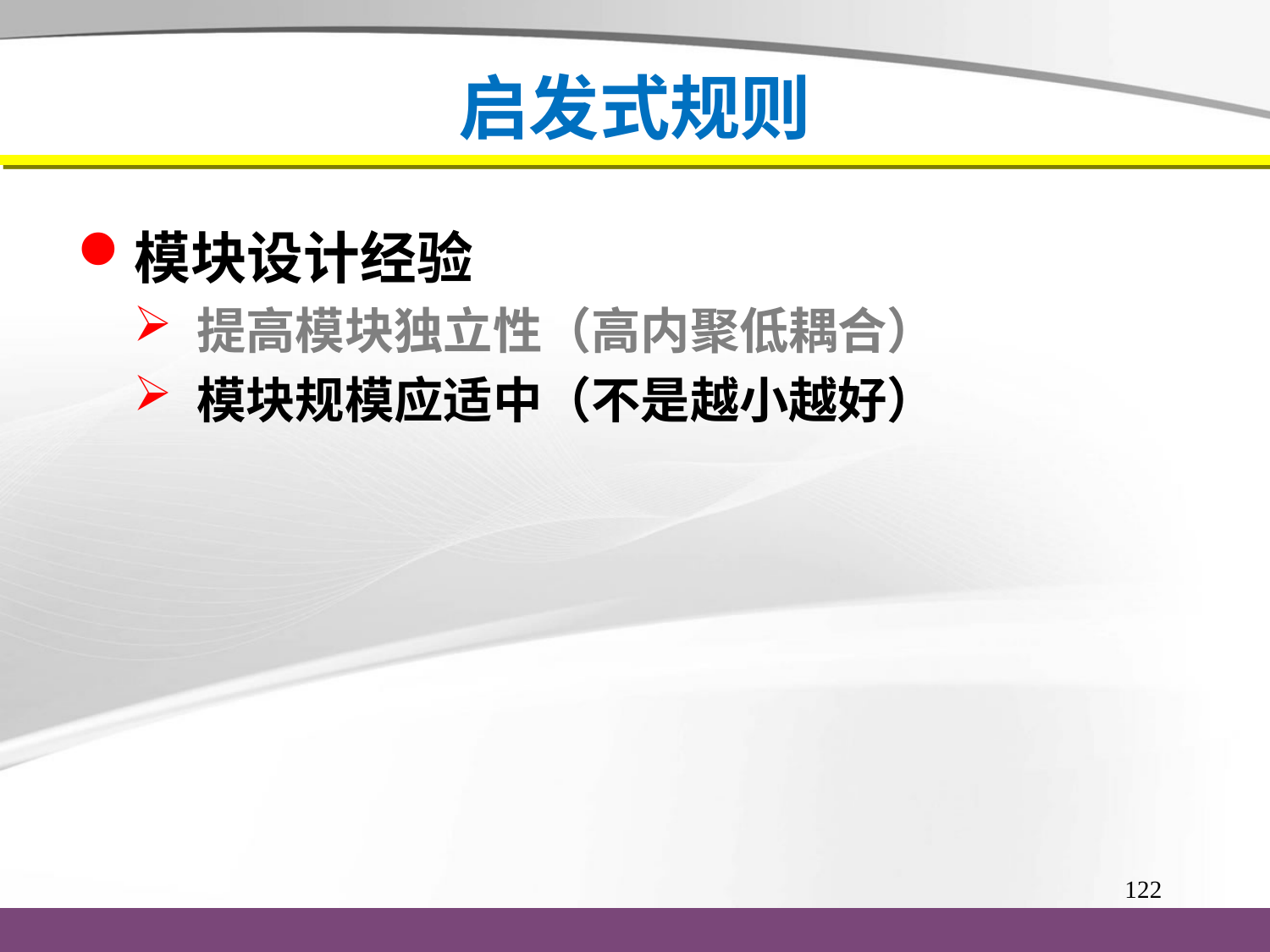

# 启发式规则
模块设计经验
提高模块独立性（高内聚低耦合）
模块规模应适中（不是越小越好）

122